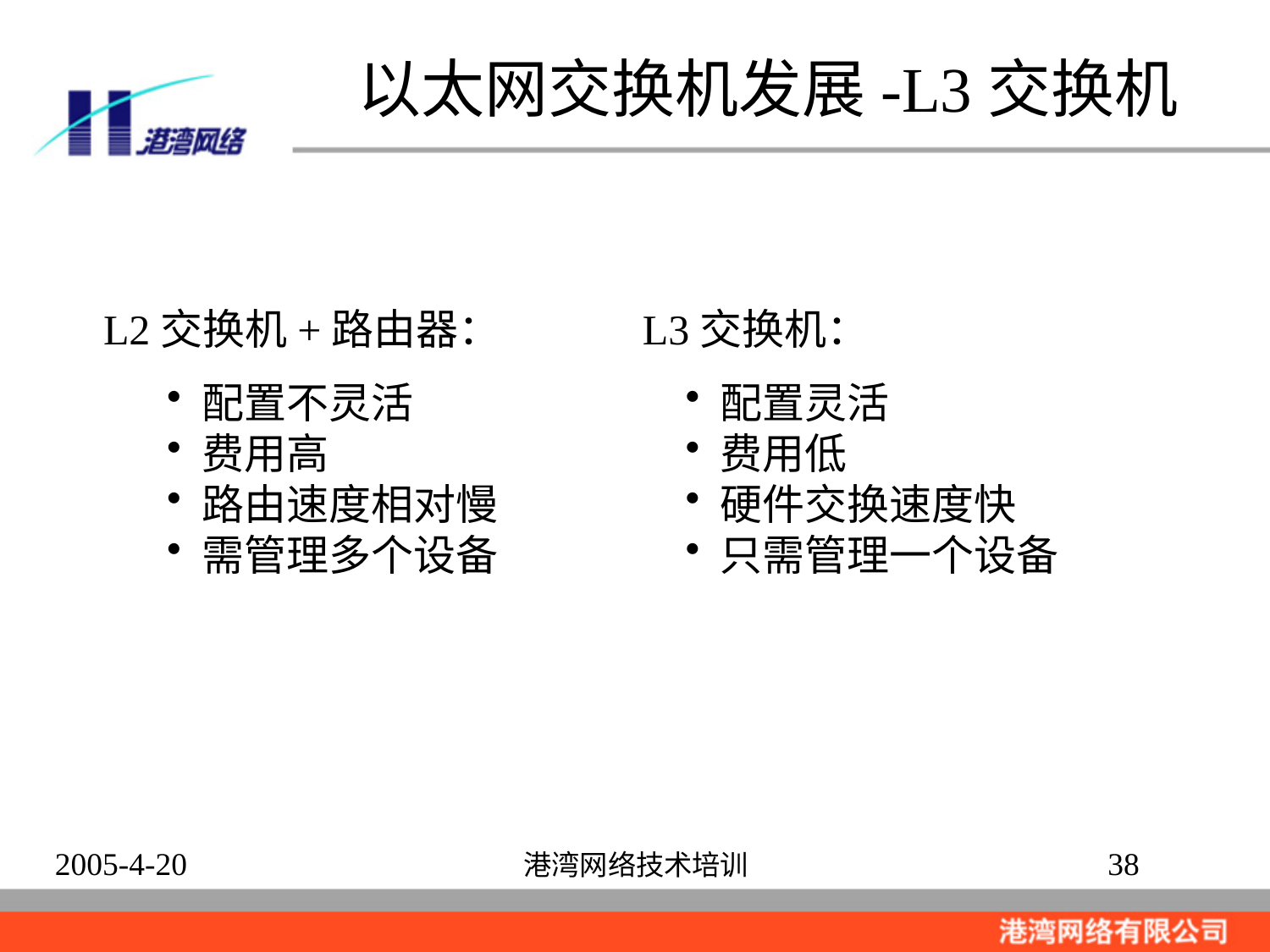

以太网交换机发展-L3交换机

L2交换机+路由器：
L3交换机：
 配置不灵活
 费用高
 路由速度相对慢
 需管理多个设备
 配置灵活
 费用低
 硬件交换速度快
 只需管理一个设备